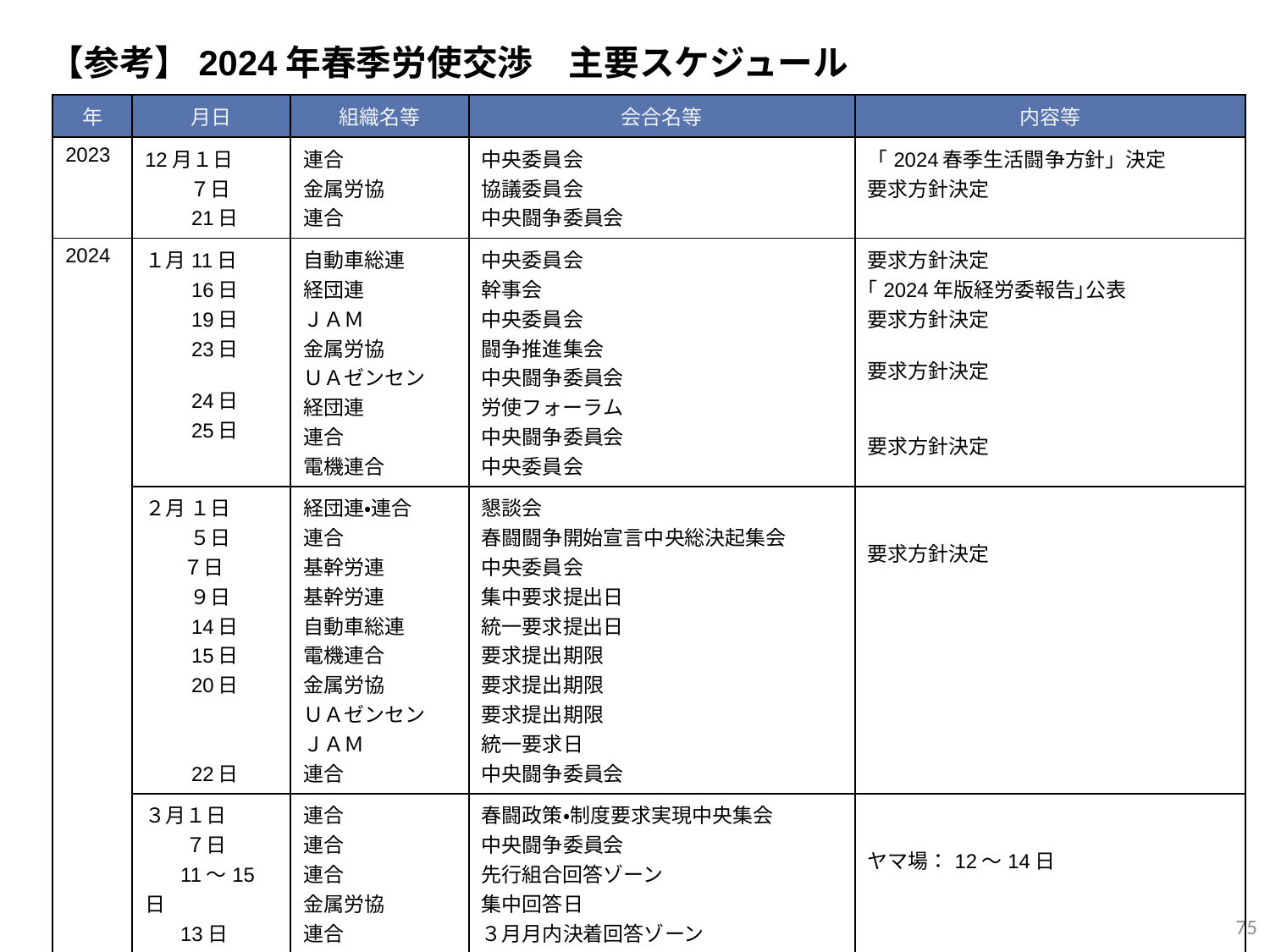

【参考】2024年春季労使交渉　主要スケジュール
| 年 | 月日 | 組織名等 | 会合名等 | 内容等 |
| --- | --- | --- | --- | --- |
| 2023 | 12月１日 　　 ７日 　　21日 | 連合 金属労協 連合 | 中央委員会 協議委員会 中央闘争委員会 | 「2024春季生活闘争方針」決定 要求方針決定 |
| 2024 | １月11日 　　16日 　　19日 　　23日 　　24日 　　25日 | 自動車総連 経団連 ＪＡＭ 金属労協 ＵＡゼンセン 経団連 連合 電機連合 | 中央委員会 幹事会 中央委員会 闘争推進集会 中央闘争委員会 労使フォーラム 中央闘争委員会 中央委員会 | 要求方針決定 ｢2024年版経労委報告｣公表 要求方針決定 要求方針決定 要求方針決定 |
|  | ２月 １日 　　 ５日 ７日 　　 ９日 　　14日 　　15日 　　20日 　 　　 　　22日 | 経団連・連合 連合 基幹労連 基幹労連 自動車総連 電機連合 金属労協 ＵＡゼンセン ＪＡＭ 連合 | 懇談会 春闘闘争開始宣言中央総決起集会 中央委員会 集中要求提出日 統一要求提出日 要求提出期限 要求提出期限 要求提出期限 統一要求日 中央闘争委員会 | 要求方針決定 |
|  | ３月１日 　　７日 　 11～15日 　 13日 　 18～31日 | 連合 連合 連合 金属労協 連合 | 春闘政策・制度要求実現中央集会 中央闘争委員会 先行組合回答ゾーン 集中回答日 ３月月内決着回答ゾーン | ヤマ場：12～14日 |
|  | ４月５日 | 連合 | 共闘推進集会 |  |
75